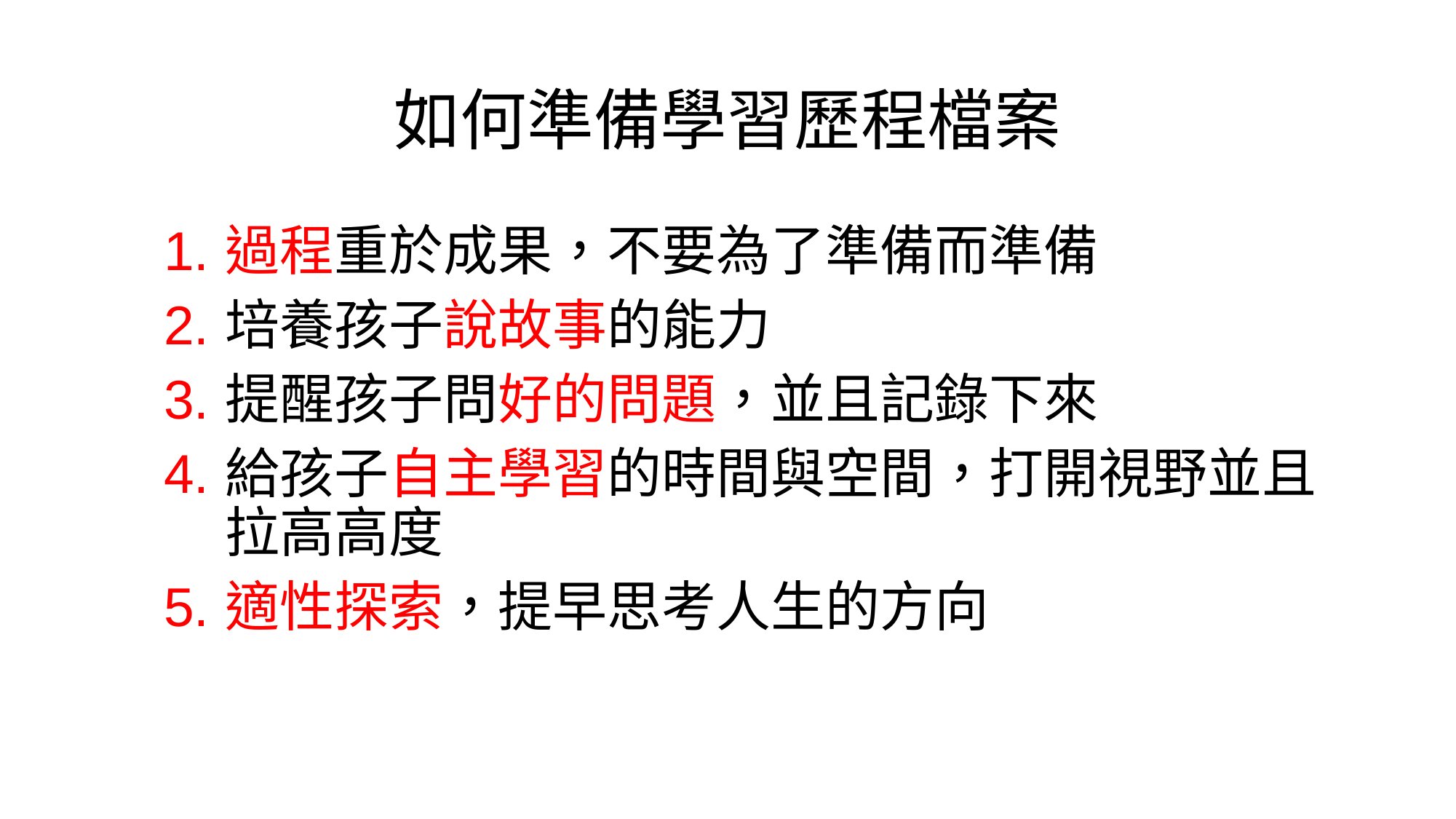

# 如何準備學習歷程檔案
過程重於成果，不要為了準備而準備
培養孩子說故事的能力
提醒孩子問好的問題，並且記錄下來
給孩子自主學習的時間與空間，打開視野並且拉高高度
適性探索，提早思考人生的方向